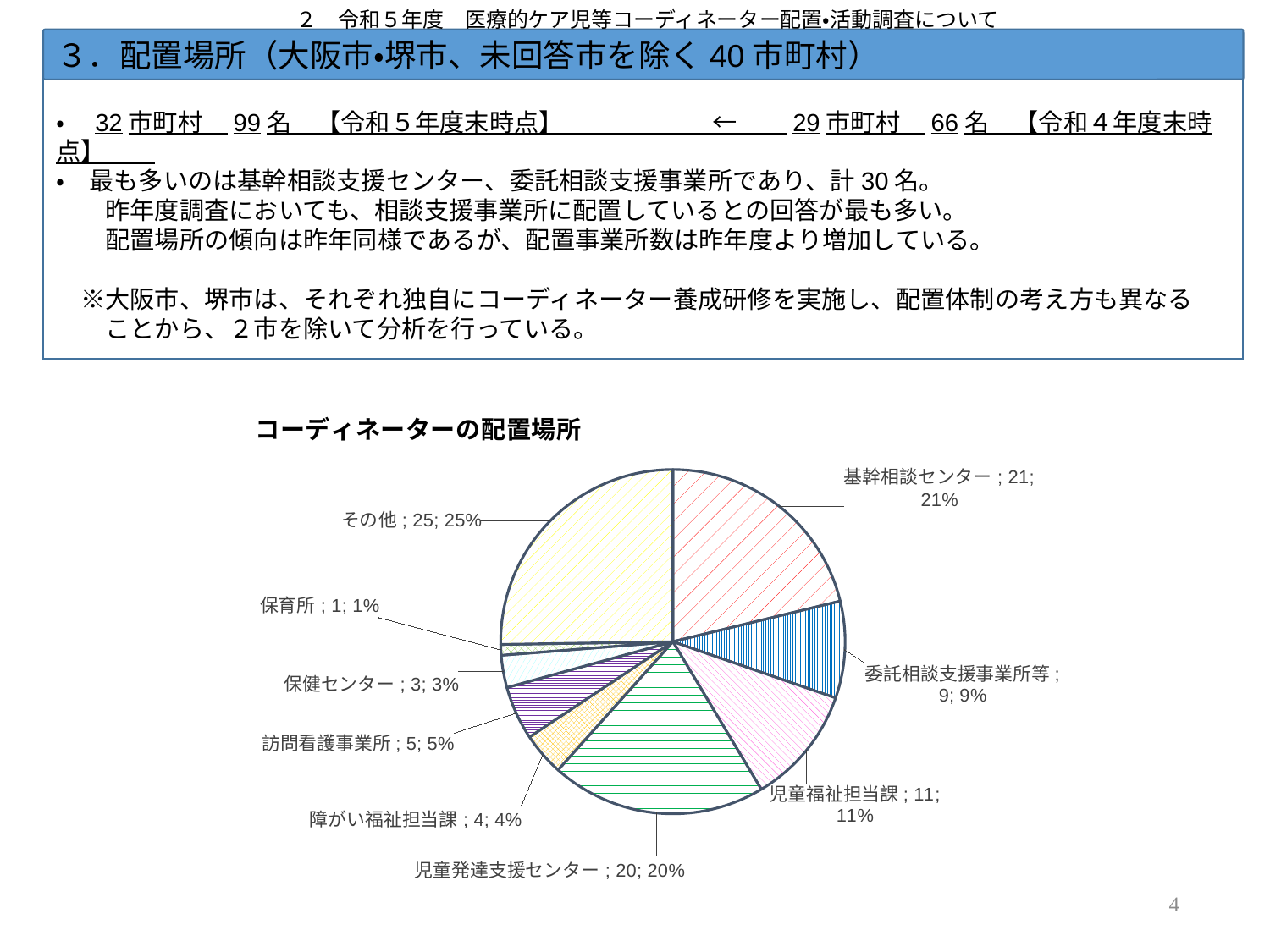

２　令和５年度　医療的ケア児等コーディネーター配置・活動調査について
３．配置場所（大阪市・堺市、未回答市を除く40市町村）

・　32市町村　99名　【令和５年度末時点】　　　　　　←　　29市町村　66名　【令和４年度末時点】
・　最も多いのは基幹相談支援センター、委託相談支援事業所であり、計30名。
　　昨年度調査においても、相談支援事業所に配置しているとの回答が最も多い。
　　配置場所の傾向は昨年同様であるが、配置事業所数は昨年度より増加している。

　※大阪市、堺市は、それぞれ独自にコーディネーター養成研修を実施し、配置体制の考え方も異なる
　　ことから、２市を除いて分析を行っている。

### Chart: コーディネーターの配置場所

| Category |  |
|---|---|
| 基幹相談センター | 21.0 |
| 委託相談支援事業所等 | 9.0 |
| 児童福祉担当課 | 11.0 |
| 児童発達支援センター | 20.0 |
| 障がい福祉担当課 | 4.0 |
| 訪問看護事業所 | 5.0 |
| 保健センター | 3.0 |
| 保育所 | 1.0 |
| その他 | 25.0 |
4